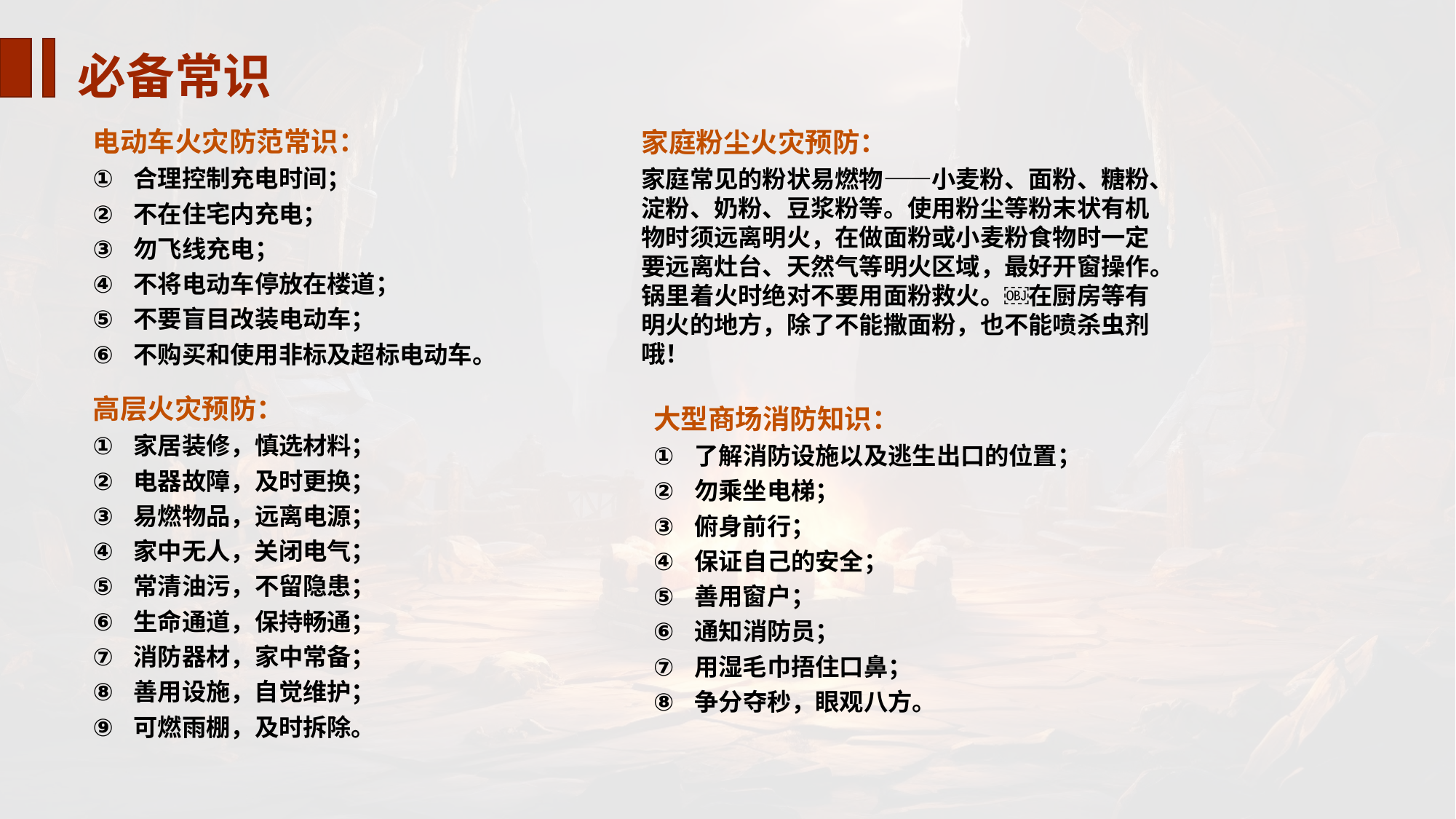

必备常识

电动车火灾防范常识：
合理控制充电时间；
不在住宅内充电；
勿飞线充电；
不将电动车停放在楼道；
不要盲目改装电动车；
不购买和使用非标及超标电动车。
家庭粉尘火灾预防：
家庭常见的粉状易燃物——小麦粉、面粉、糖粉、淀粉、奶粉、豆浆粉等。使用粉尘等粉末状有机物时须远离明火，在做面粉或小麦粉食物时一定要远离灶台、天然气等明火区域，最好开窗操作。锅里着火时绝对不要用面粉救火。￼在厨房等有明火的地方，除了不能撒面粉，也不能喷杀虫剂哦！
高层火灾预防：
家居装修，慎选材料；
电器故障，及时更换；
易燃物品，远离电源；
家中无人，关闭电气；
常清油污，不留隐患；
生命通道，保持畅通；
消防器材，家中常备；
善用设施，自觉维护；
可燃雨棚，及时拆除。
大型商场消防知识：
了解消防设施以及逃生出口的位置；
勿乘坐电梯；
俯身前行；
保证自己的安全；
善用窗户；
通知消防员；
用湿毛巾捂住口鼻；
争分夺秒，眼观八方。
11